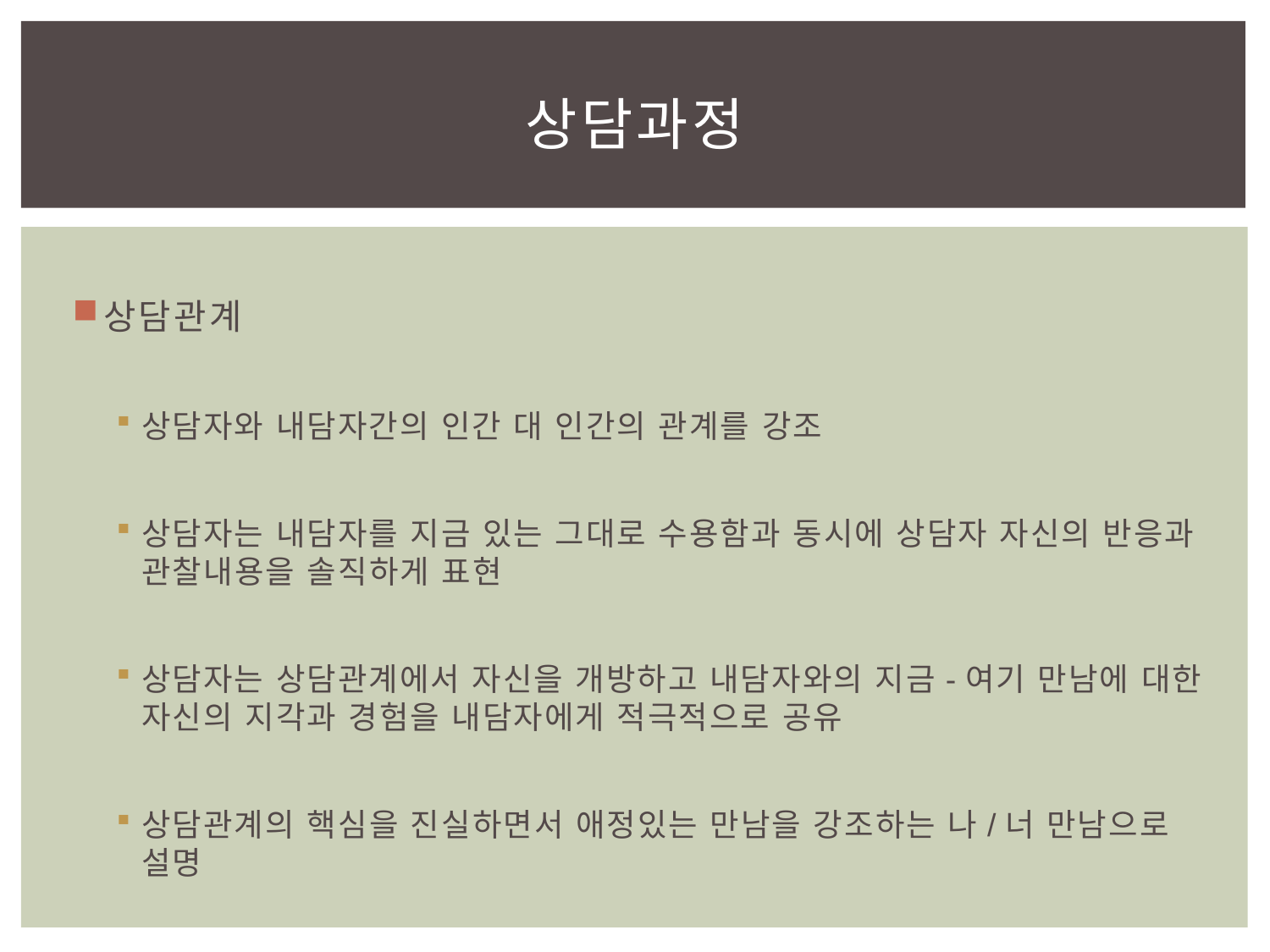

# 상담과정

상담관계

상담자와 내담자간의 인간 대 인간의 관계를 강조

상담자는 내담자를 지금 있는 그대로 수용함과 동시에 상담자 자신의 반응과 관찰내용을 솔직하게 표현

상담자는 상담관계에서 자신을 개방하고 내담자와의 지금-여기 만남에 대한 자신의 지각과 경험을 내담자에게 적극적으로 공유

상담관계의 핵심을 진실하면서 애정있는 만남을 강조하는 나/너 만남으로 설명